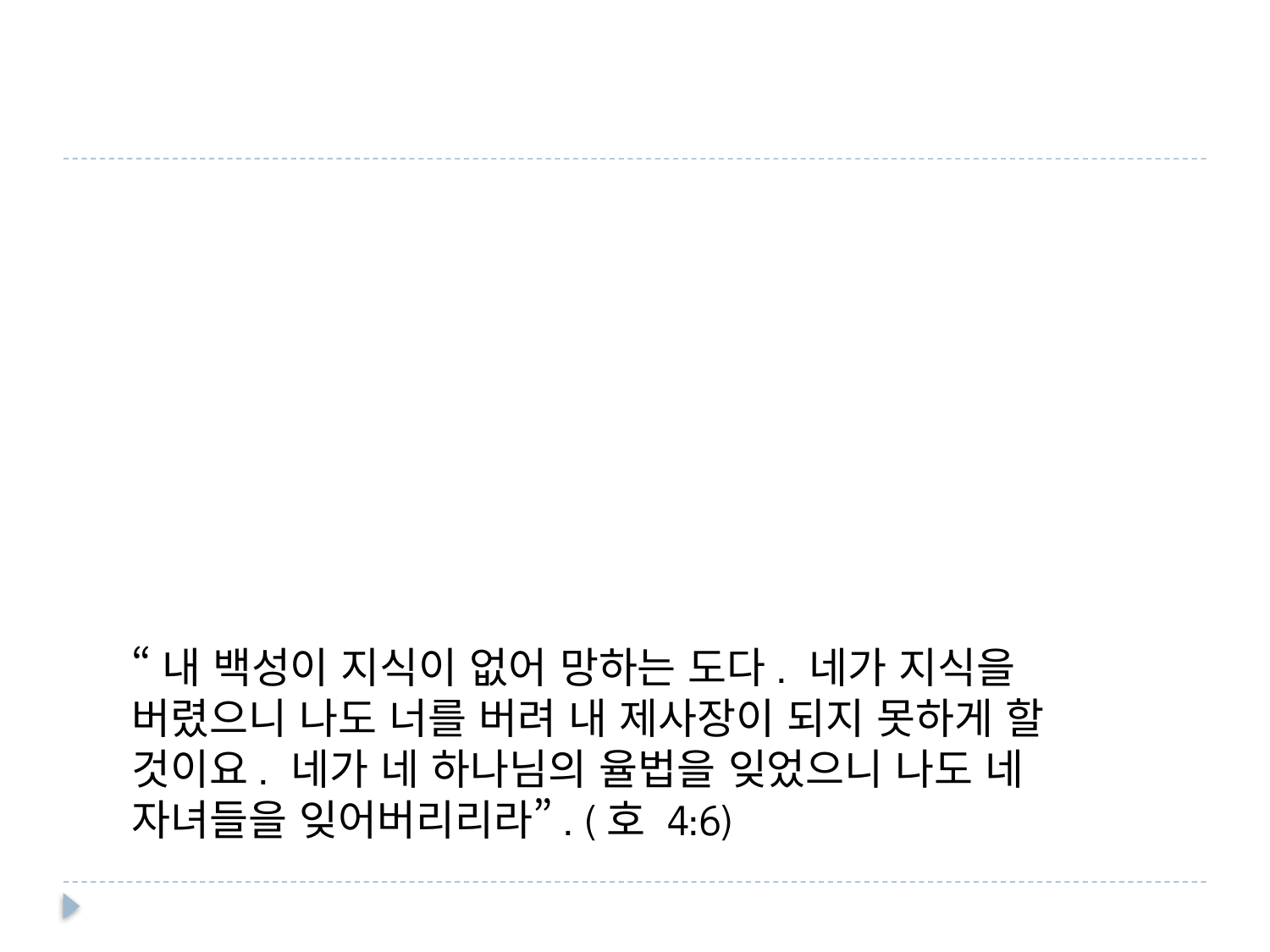

#

“내 백성이 지식이 없어 망하는 도다. 네가 지식을 버렸으니 나도 너를 버려 내 제사장이 되지 못하게 할 것이요. 네가 네 하나님의 율법을 잊었으니 나도 네 자녀들을 잊어버리리라”. (호 4:6)